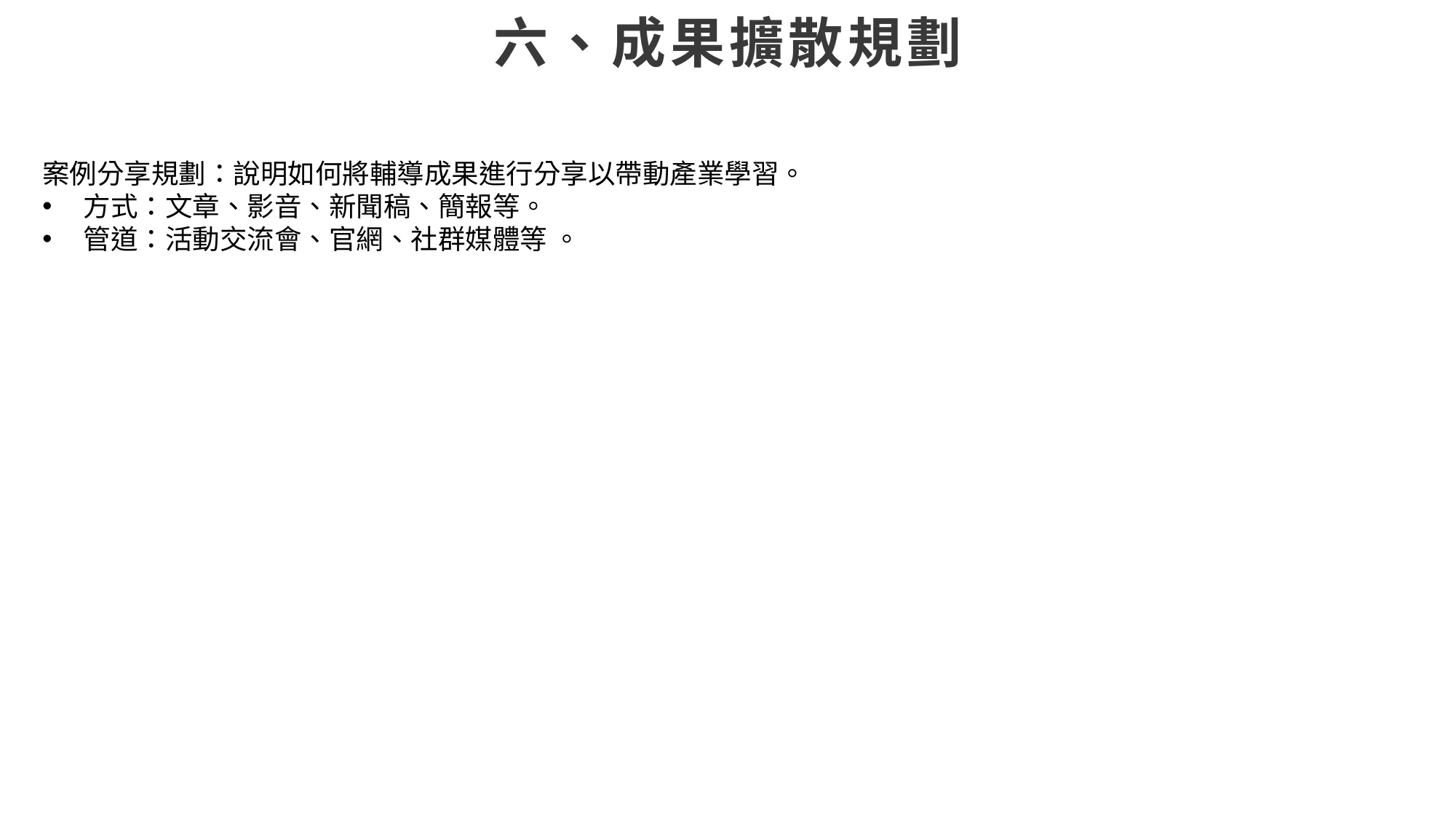

# 六、成果擴散規劃
案例分享規劃：說明如何將輔導成果進行分享以帶動產業學習。
方式：文章、影音、新聞稿、簡報等。
管道：活動交流會、官網、社群媒體等 。